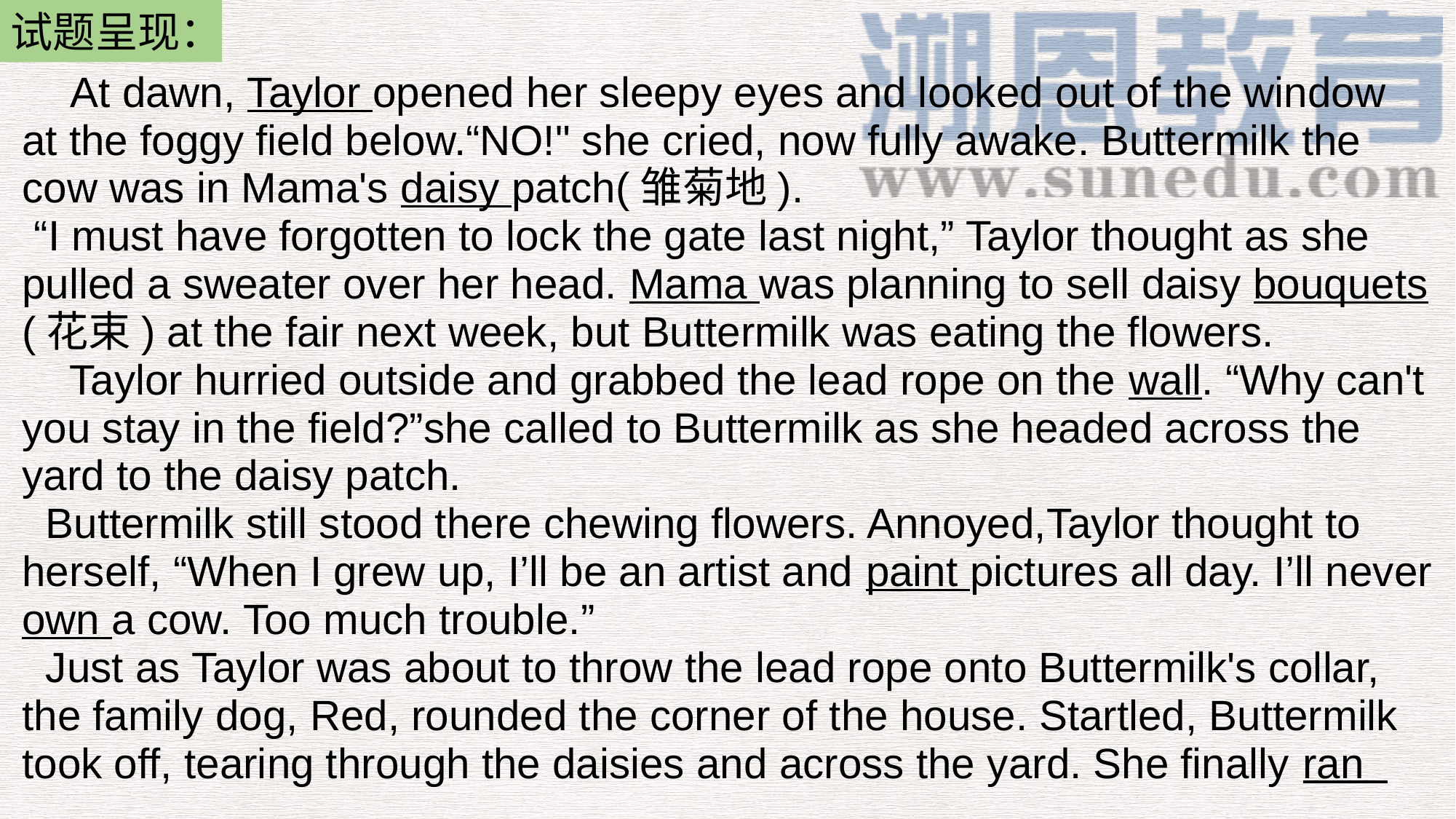

试题呈现：
      At dawn, Taylor opened her sleepy eyes and looked out of the window at the foggy field below.“NO!" she cried, now fully awake. Buttermilk the cow was in Mama's daisy patch(雏菊地).
 “I must have forgotten to lock the gate last night,” Taylor thought as she pulled a sweater over her head. Mama was planning to sell daisy bouquets (花束) at the fair next week, but Buttermilk was eating the flowers.
    Taylor hurried outside and grabbed the lead rope on the wall. “Why can't you stay in the field?”she called to Buttermilk as she headed across the yard to the daisy patch.
  Buttermilk still stood there chewing flowers. Annoyed,Taylor thought to herself, “When I grew up, I’ll be an artist and paint pictures all day. I’ll never own a cow. Too much trouble.”
  Just as Taylor was about to throw the lead rope onto Buttermilk's collar, the family dog, Red, rounded the corner of the house. Startled, Buttermilk took off, tearing through the daisies and across the yard. She finally ran